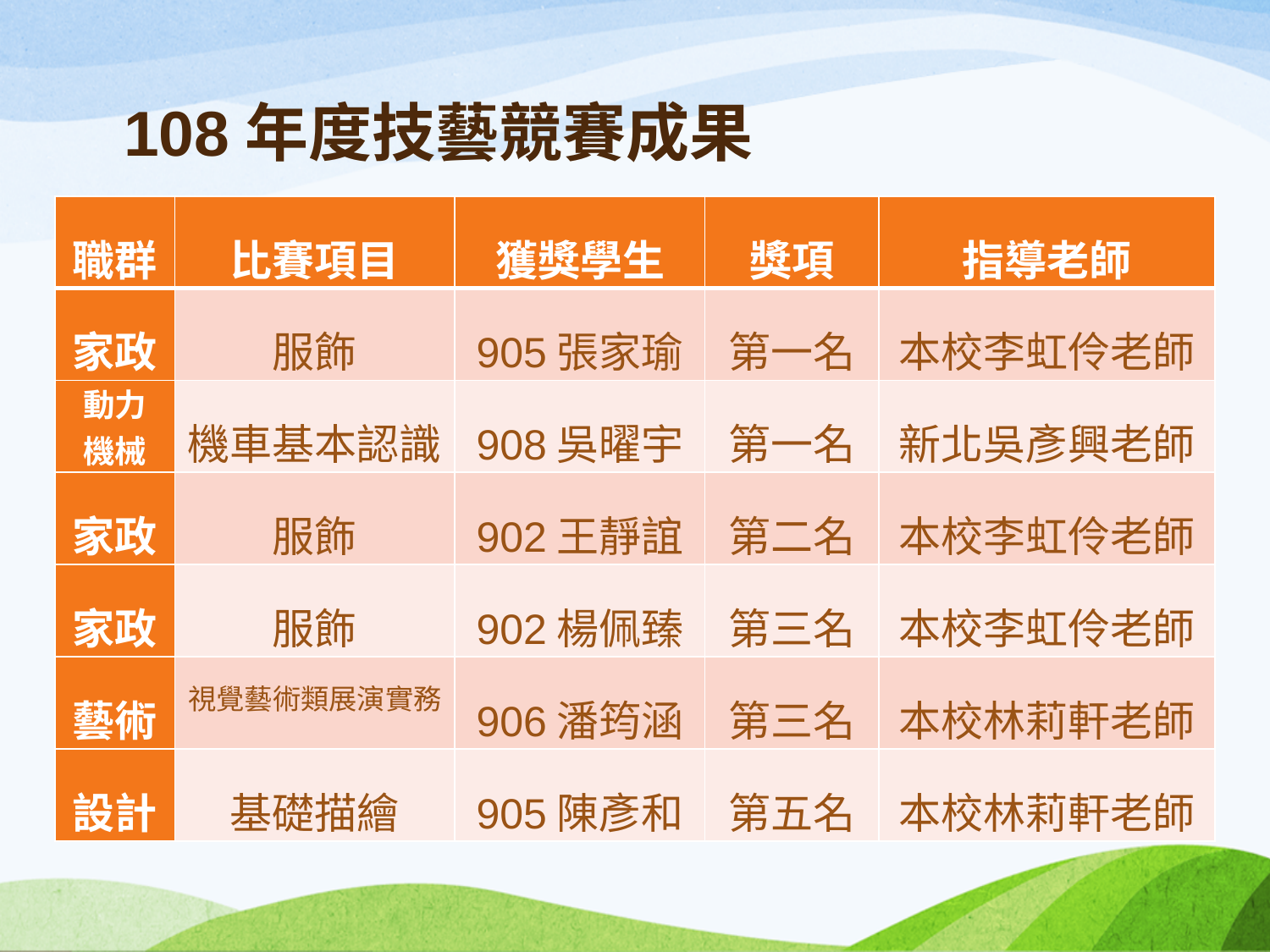

# 108年度技藝競賽成果
| 職群 | 比賽項目 | 獲獎學生 | 獎項 | 指導老師 |
| --- | --- | --- | --- | --- |
| 家政 | 服飾 | 905張家瑜 | 第一名 | 本校李虹伶老師 |
| 動力 機械 | 機車基本認識 | 908吳曜宇 | 第一名 | 新北吳彥興老師 |
| 家政 | 服飾 | 902王靜誼 | 第二名 | 本校李虹伶老師 |
| 家政 | 服飾 | 902楊佩臻 | 第三名 | 本校李虹伶老師 |
| 藝術 | 視覺藝術類展演實務 | 906潘筠涵 | 第三名 | 本校林莉軒老師 |
| 設計 | 基礎描繪 | 905陳彥和 | 第五名 | 本校林莉軒老師 |